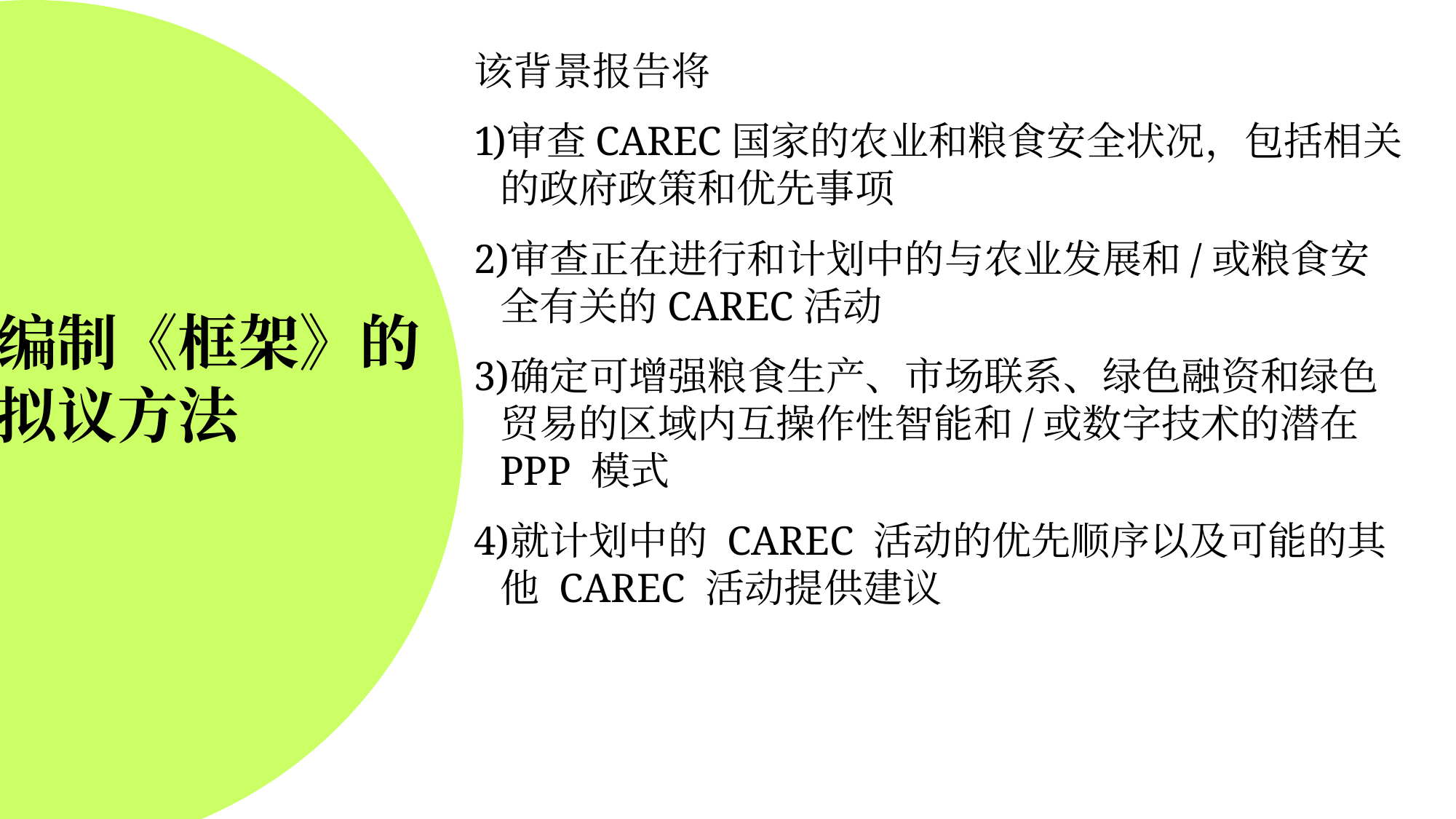

该背景报告将
审查CAREC国家的农业和粮食安全状况，包括相关的政府政策和优先事项
审查正在进行和计划中的与农业发展和/或粮食安全有关的CAREC活动
确定可增强粮食生产、市场联系、绿色融资和绿色贸易的区域内互操作性智能和/或数字技术的潜在 PPP 模式
就计划中的 CAREC 活动的优先顺序以及可能的其他 CAREC 活动提供建议
编制《框架》的拟议方法